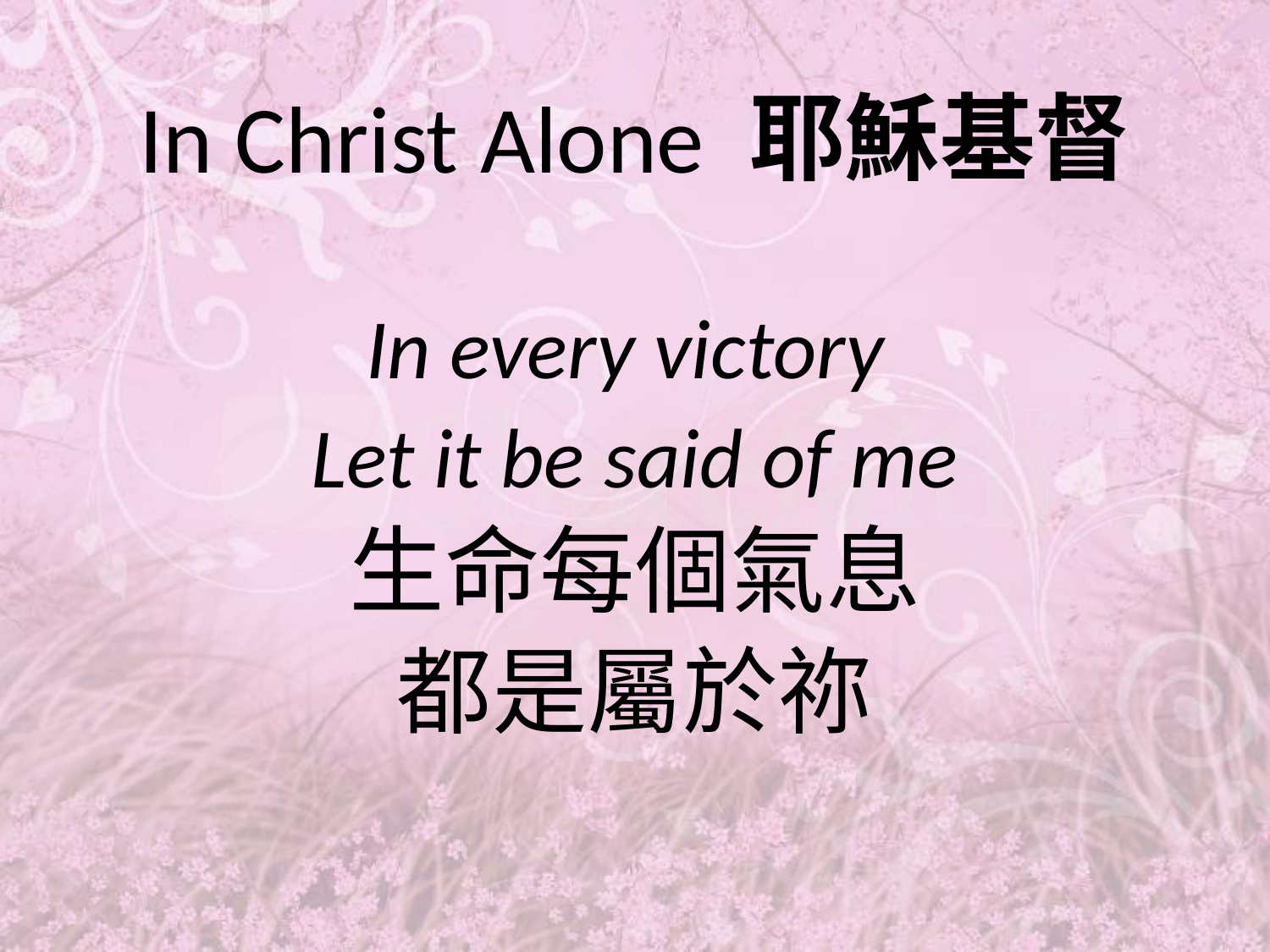

# In Christ Alone 耶穌基督
In every victory
Let it be said of me
生命每個氣息
都是屬於祢